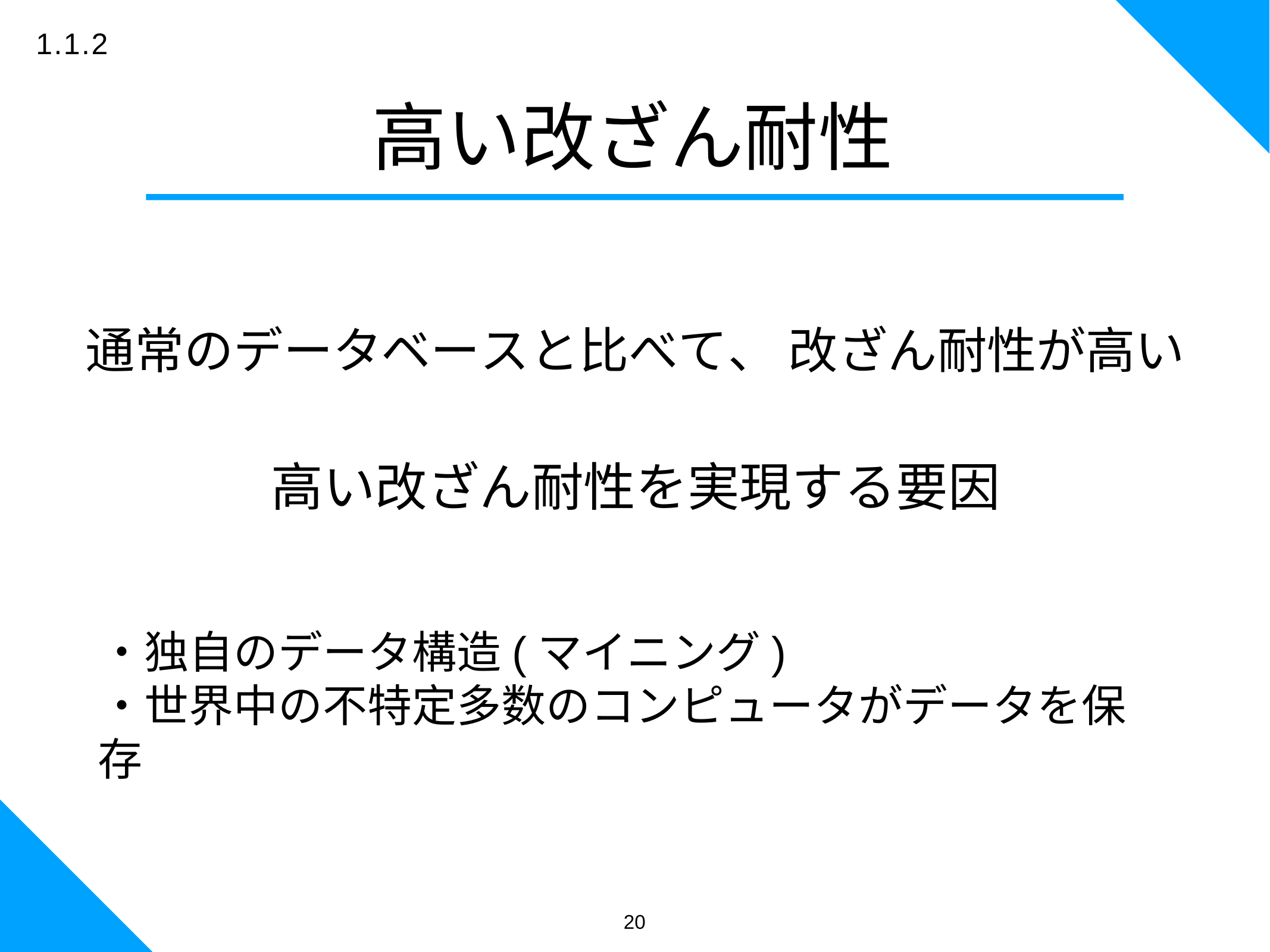

20
1.1.2
# 高い改ざん耐性

通常のデータベースと比べて、 改ざん耐性が高い

高い改ざん耐性を実現する要因
・独自のデータ構造(マイニング)
・世界中の不特定多数のコンピュータがデータを保存